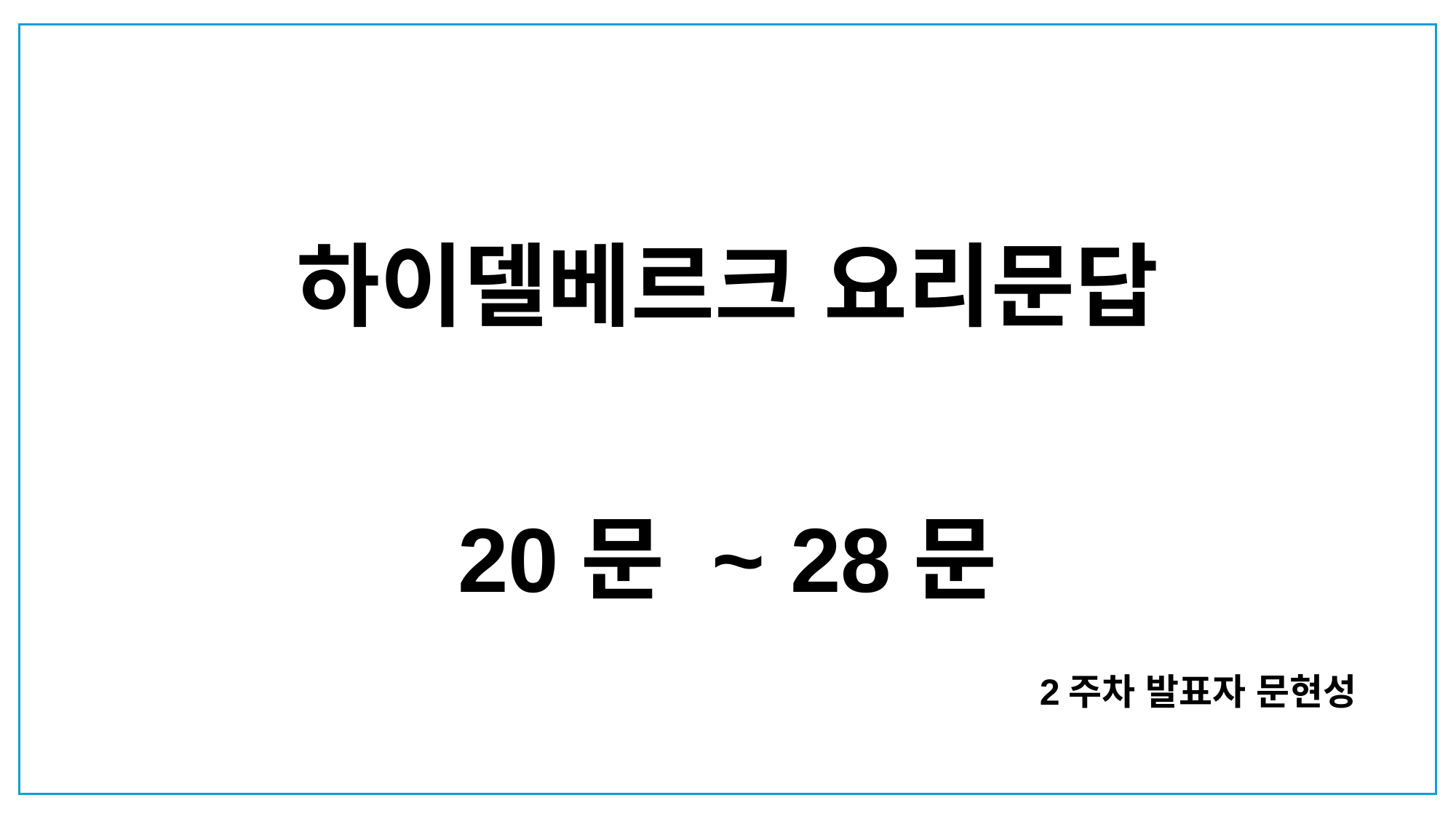

하이델베르크 요리문답
20문 ~ 28문
2주차 발표자 문현성